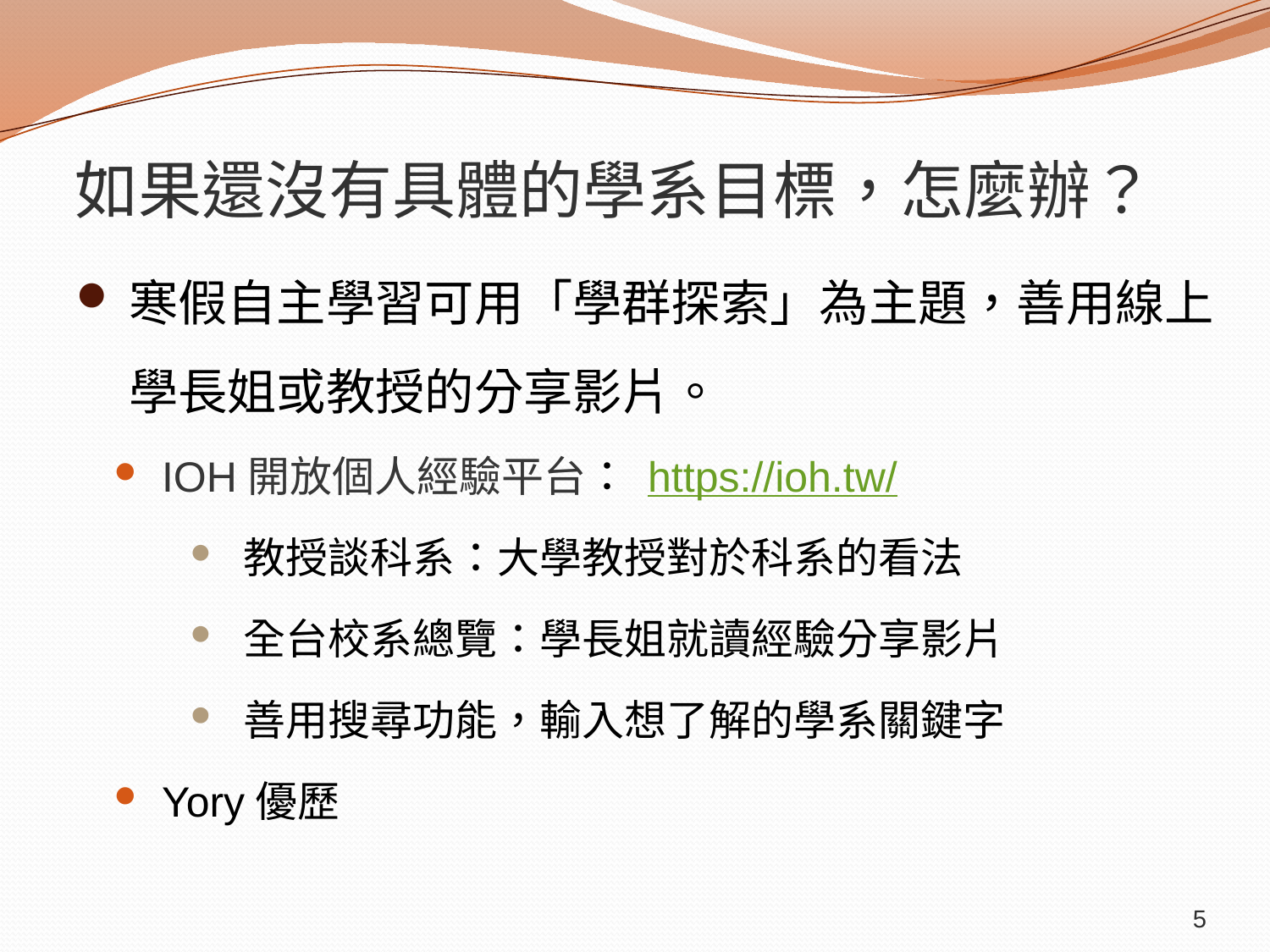

# 如果還沒有具體的學系目標，怎麼辦？
寒假自主學習可用「學群探索」為主題，善用線上學長姐或教授的分享影片。
IOH開放個人經驗平台： https://ioh.tw/
教授談科系：大學教授對於科系的看法
全台校系總覽：學長姐就讀經驗分享影片
善用搜尋功能，輸入想了解的學系關鍵字
Yory優歷

5